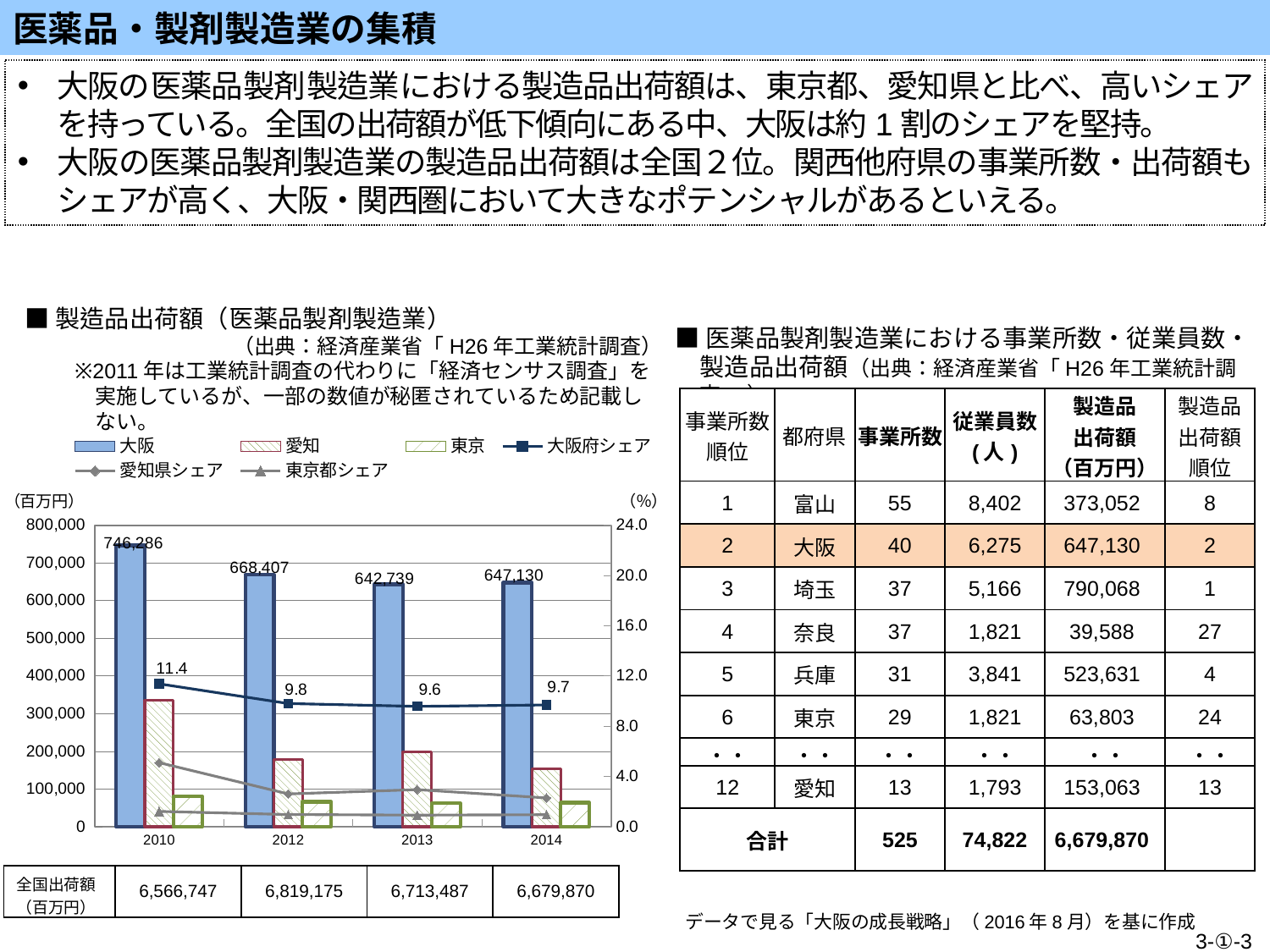

医薬品・製剤製造業の集積
大阪の医薬品製剤製造業における製造品出荷額は、東京都、愛知県と比べ、高いシェアを持っている。全国の出荷額が低下傾向にある中、大阪は約1割のシェアを堅持。
大阪の医薬品製剤製造業の製造品出荷額は全国２位。関西他府県の事業所数・出荷額もシェアが高く、大阪・関西圏において大きなポテンシャルがあるといえる。
■製造品出荷額（医薬品製剤製造業）
（出典：経済産業省「H26年工業統計調査）
※2011年は工業統計調査の代わりに「経済センサス調査」を実施しているが、一部の数値が秘匿されているため記載しない。
■医薬品製剤製造業における事業所数・従業員数・製造品出荷額（出典：経済産業省「H26年工業統計調査」 ）
| 事業所数順位 | 都府県 | 事業所数 | 従業員数 (人) | 製造品 出荷額 （百万円） | 製造品 出荷額 順位 |
| --- | --- | --- | --- | --- | --- |
| 1 | 富山 | 55 | 8,402 | 373,052 | 8 |
| 2 | 大阪 | 40 | 6,275 | 647,130 | 2 |
| 3 | 埼玉 | 37 | 5,166 | 790,068 | 1 |
| 4 | 奈良 | 37 | 1,821 | 39,588 | 27 |
| 5 | 兵庫 | 31 | 3,841 | 523,631 | 4 |
| 6 | 東京 | 29 | 1,821 | 63,803 | 24 |
| ・・ | ・・ | ・・ | ・・ | ・・ | ・・ |
| 12 | 愛知 | 13 | 1,793 | 153,063 | 13 |
| 合計 |  | 525 | 74,822 | 6,679,870 |  |

### Chart

| Category | 大阪 | 愛知 | 東京 | 大阪府シェア | 愛知県シェア | 東京都シェア |
|---|---|---|---|---|---|---|
| 2010 | 746285.58 | 334648.77 | 80052.88 | 11.36461648089878 | 5.096112036433164 | 1.219064529414346 |
| 2012 | 668406.63 | 178037.22 | 66275.86 | 9.801869218742679 | 2.6108321913391532 | 0.9719043512176102 |
| 2013 | 642738.94 | 198266.49 | 61940.02 | 9.573846996478348 | 2.9532566360283146 | 0.9226207368715033 |
| 2014 | 647129.51 | 153062.85 | 63802.77 | 9.687756411717459 | 2.291404708901697 | 0.9551499114185572 |
| 全国出荷額 （百万円） | 6,566,747 | 6,819,175 | 6,713,487 | 6,679,870 |
| --- | --- | --- | --- | --- |
データで見る「大阪の成長戦略」（2016年8月）を基に作成
3-①-3